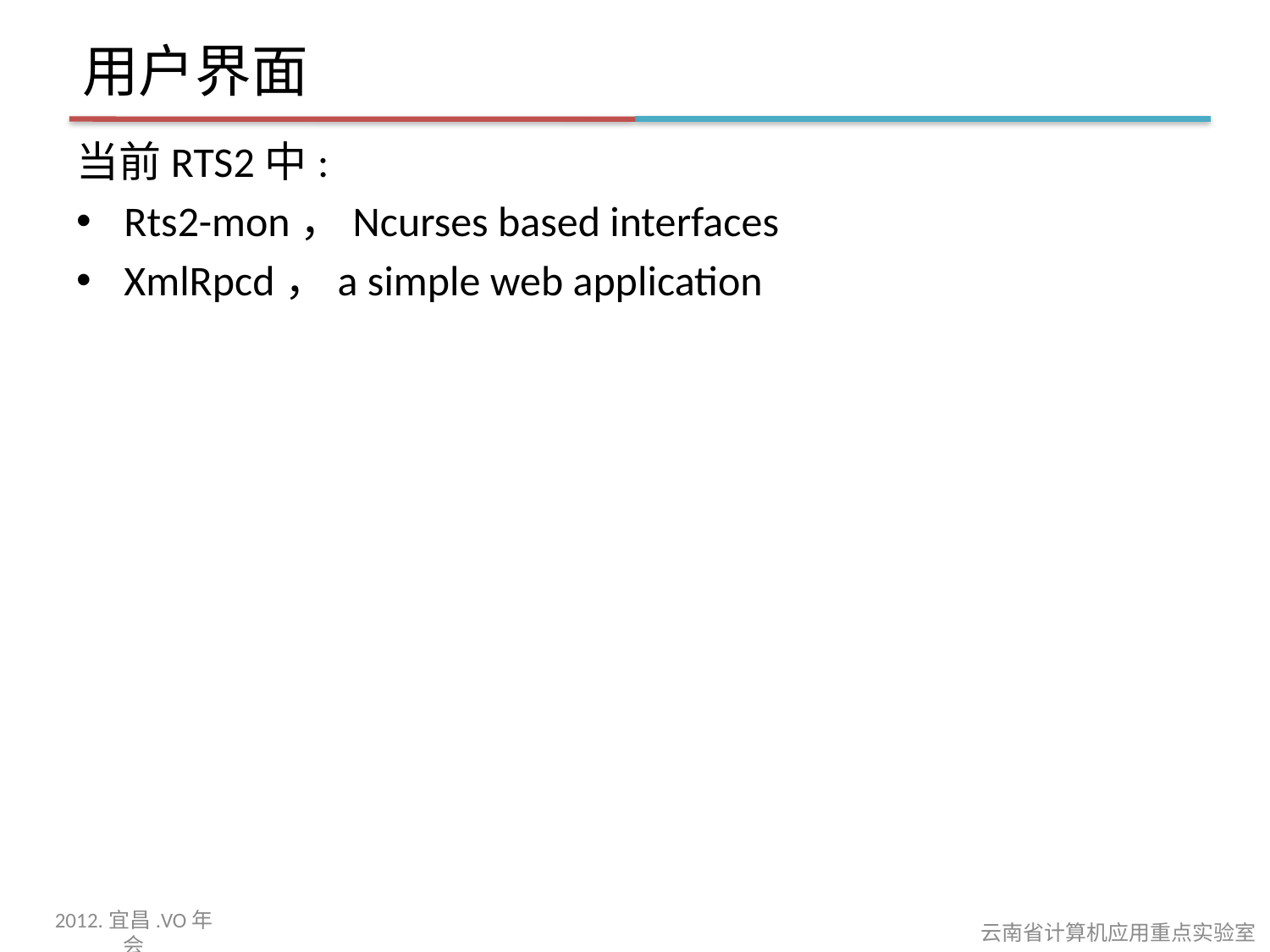

# 用户界面
当前RTS2中:
Rts2-mon，Ncurses based interfaces
XmlRpcd，a simple web application